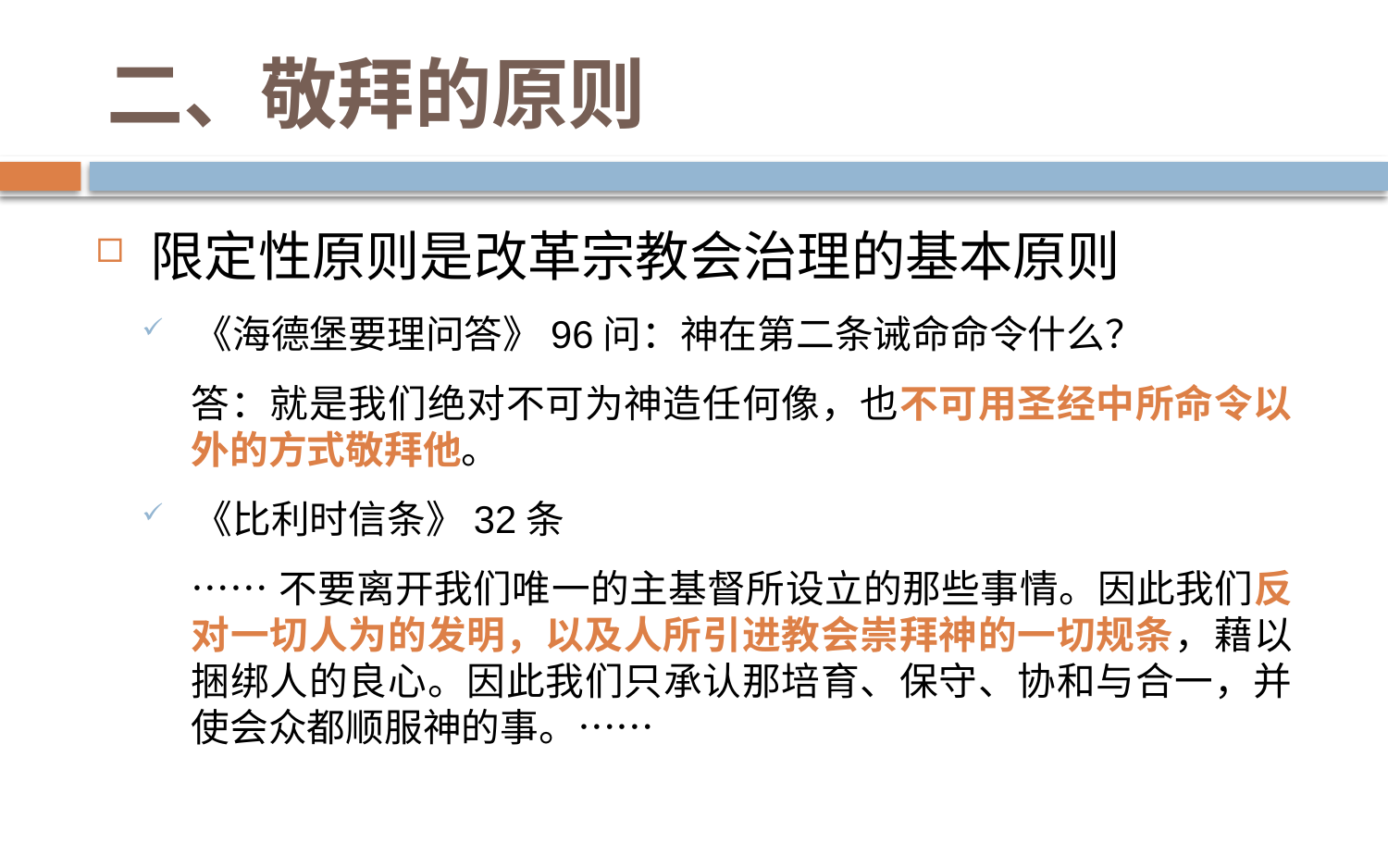

# 二、敬拜的原则
限定性原则是改革宗教会治理的基本原则
《海德堡要理问答》96问：神在第二条诫命命令什么？
答：就是我们绝对不可为神造任何像，也不可用圣经中所命令以外的方式敬拜他。
《比利时信条》32条
……不要离开我们唯一的主基督所设立的那些事情。因此我们反对一切人为的发明，以及人所引进教会崇拜神的一切规条，藉以捆绑人的良心。因此我们只承认那培育、保守、协和与合一，并使会众都顺服神的事。……